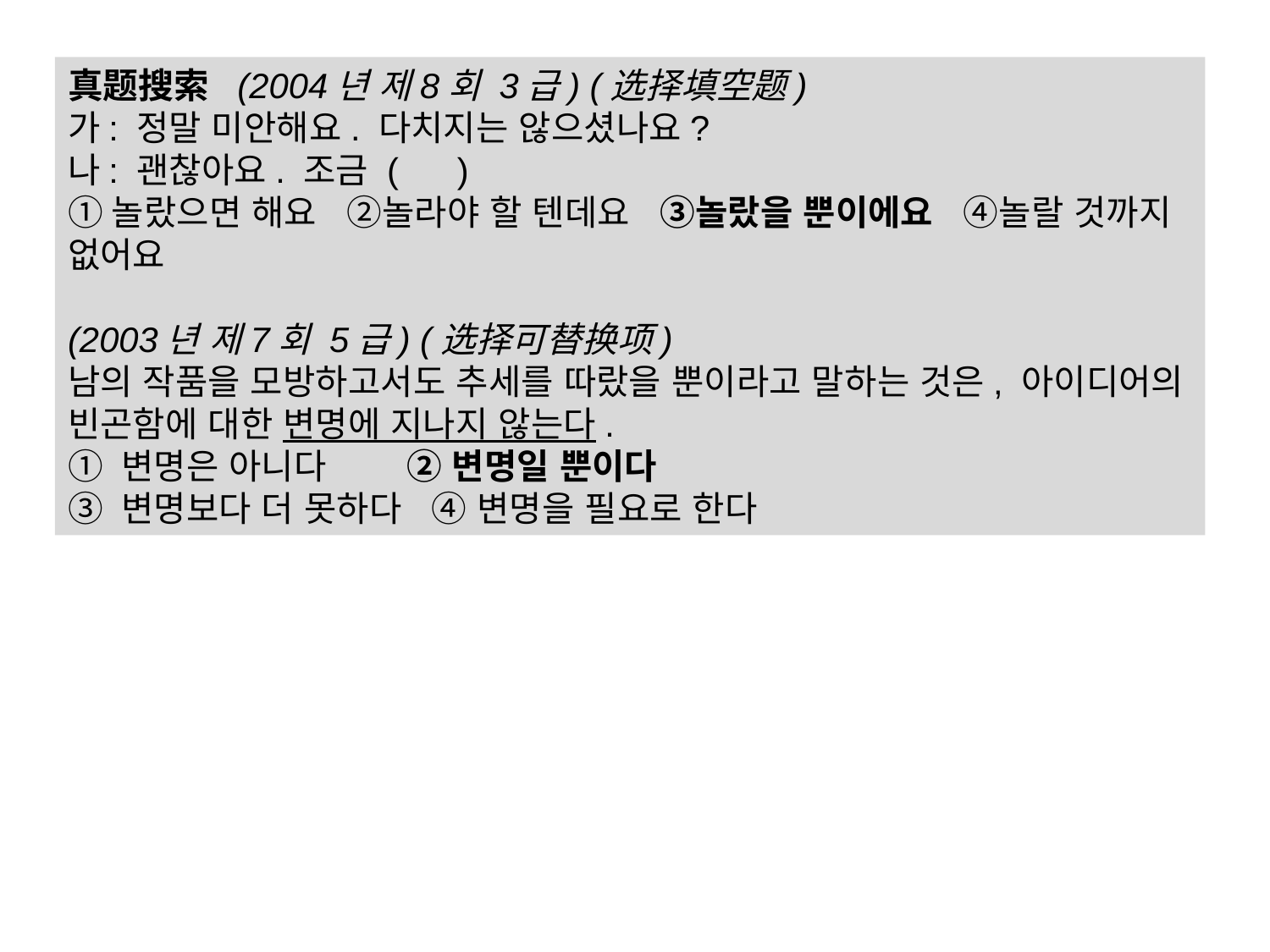

真题搜索  (2004년 제8회 3급) (选择填空题)
가: 정말 미안해요. 다치지는 않으셨나요?
나: 괜찮아요. 조금 (      )
①놀랐으면 해요   ②놀라야 할 텐데요   ③놀랐을 뿐이에요   ④놀랄 것까지 없어요

(2003년 제7회 5급) (选择可替换项)
남의 작품을 모방하고서도 추세를 따랐을 뿐이라고 말하는 것은, 아이디어의 빈곤함에 대한 변명에 지나지 않는다.
① 변명은 아니다        ② 변명일 뿐이다
③ 변명보다 더 못하다   ④ 변명을 필요로 한다